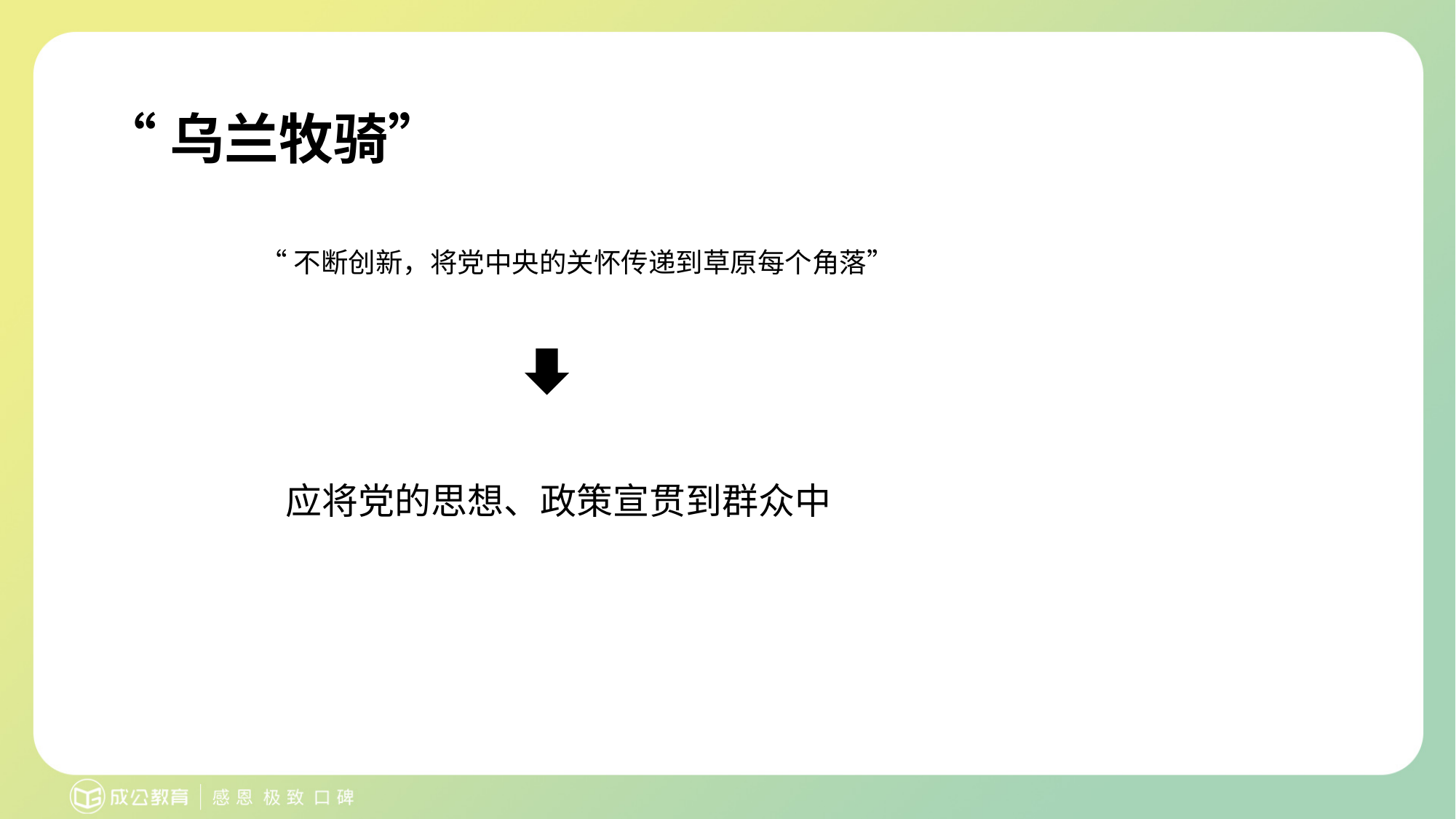

“乌兰牧骑”
“不断创新，将党中央的关怀传递到草原每个角落”

应将党的思想、政策宣贯到群众中